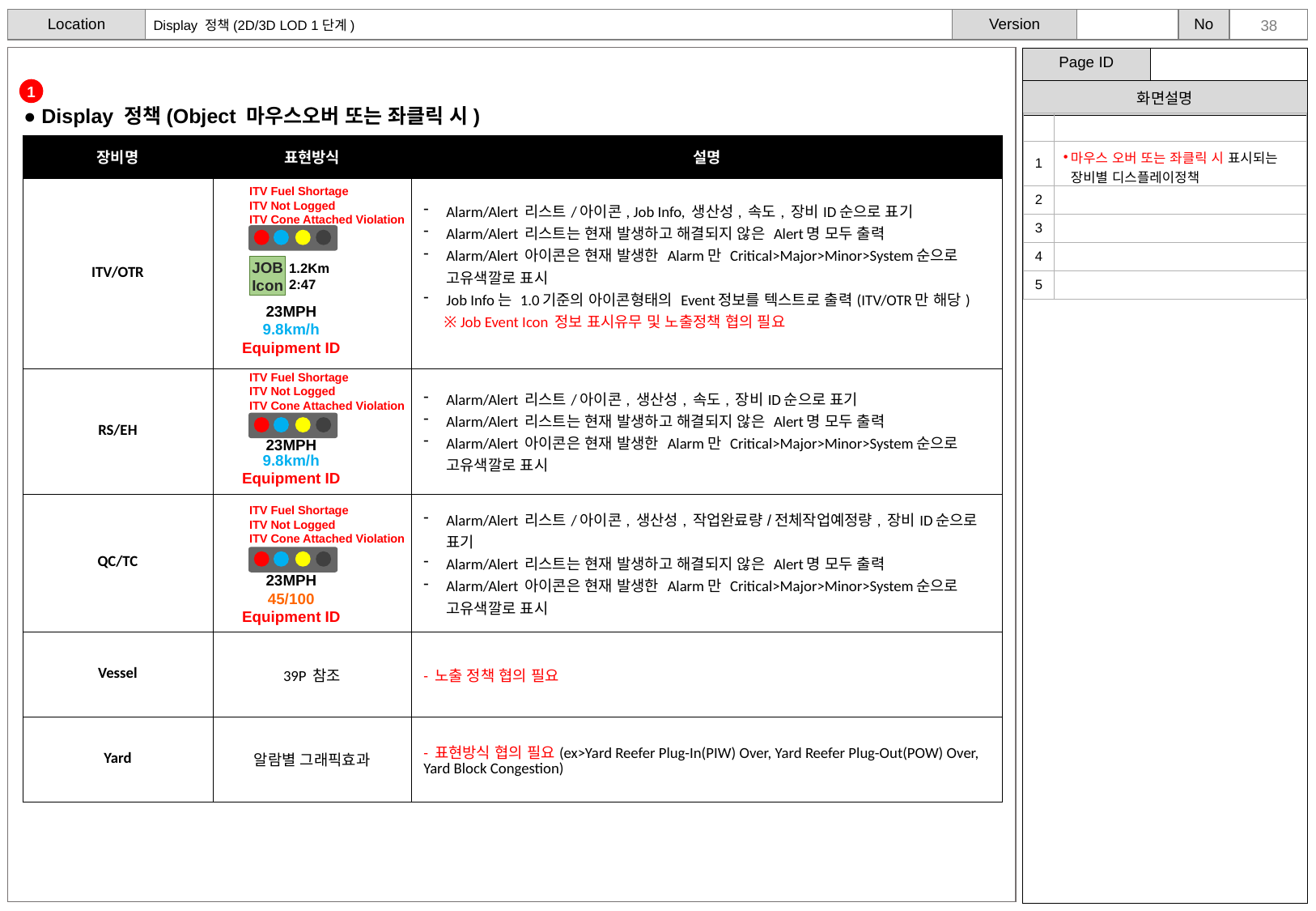

Display 정책(2D/3D LOD 1단계)
1
● Display 정책(Object 마우스오버 또는 좌클릭 시)
|  |  |
| --- | --- |
| 1 | 마우스 오버 또는 좌클릭 시 표시되는 장비별 디스플레이정책 |
| 2 |  |
| 3 |  |
| 4 |  |
| 5 |  |
| 장비명 | 표현방식 | 설명 |
| --- | --- | --- |
| ITV/OTR |  | Alarm/Alert 리스트/아이콘, Job Info, 생산성, 속도, 장비ID순으로 표기 Alarm/Alert 리스트는 현재 발생하고 해결되지 않은 Alert명 모두 출력 Alarm/Alert 아이콘은 현재 발생한 Alarm만 Critical>Major>Minor>System순으로 고유색깔로 표시 Job Info는 1.0기준의 아이콘형태의 Event정보를 텍스트로 출력(ITV/OTR만 해당) ※ Job Event Icon 정보 표시유무 및 노출정책 협의 필요 |
| RS/EH |  | Alarm/Alert 리스트/아이콘, 생산성, 속도, 장비ID순으로 표기 Alarm/Alert 리스트는 현재 발생하고 해결되지 않은 Alert명 모두 출력 Alarm/Alert 아이콘은 현재 발생한 Alarm만 Critical>Major>Minor>System순으로 고유색깔로 표시 |
| QC/TC |  | Alarm/Alert 리스트/아이콘, 생산성, 작업완료량/전체작업예정량, 장비ID순으로 표기 Alarm/Alert 리스트는 현재 발생하고 해결되지 않은 Alert명 모두 출력 Alarm/Alert 아이콘은 현재 발생한 Alarm만 Critical>Major>Minor>System순으로 고유색깔로 표시 |
| Vessel | 39P 참조 | - 노출 정책 협의 필요 |
| Yard | 알람별 그래픽효과 | - 표현방식 협의 필요(ex>Yard Reefer Plug-In(PIW) Over, Yard Reefer Plug-Out(POW) Over, Yard Block Congestion) |
ITV Fuel Shortage
ITV Not Logged
ITV Cone Attached Violation

1.2Km
2:47
JOB
Icon
23MPH
9.8km/h
Equipment ID
ITV Fuel Shortage
ITV Not Logged
ITV Cone Attached Violation

23MPH
9.8km/h
Equipment ID
ITV Fuel Shortage
ITV Not Logged
ITV Cone Attached Violation

23MPH
45/100
Equipment ID